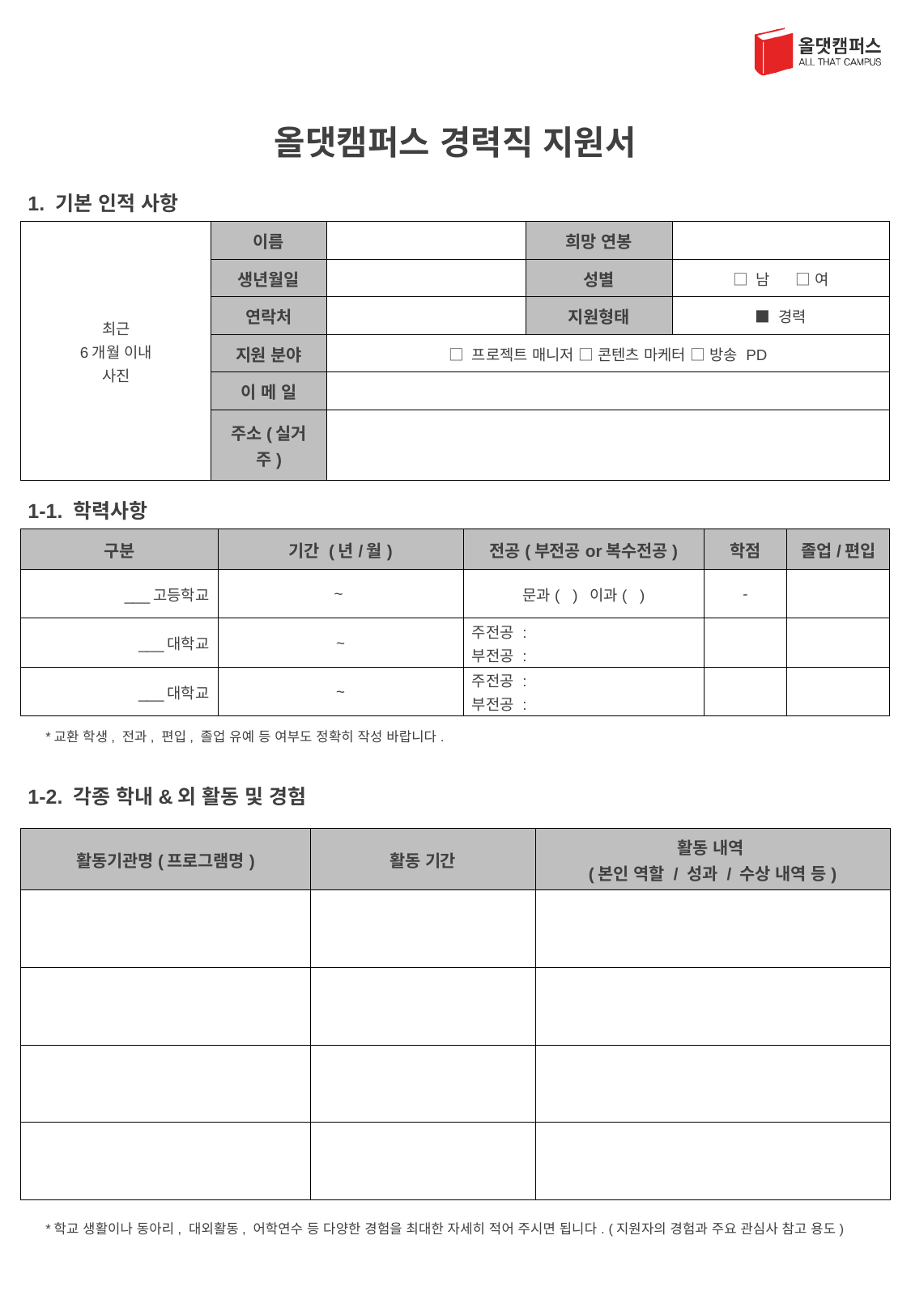

올댓캠퍼스 경력직 지원서
1. 기본 인적 사항
| 최근 6개월 이내 사진 | 이름 |  | 희망 연봉 |  |
| --- | --- | --- | --- | --- |
|  | 생년월일 |  | 성별 | □ 남 □ 여 |
|  | 연락처 |  | 지원형태 | ■ 경력 |
|  | 지원 분야 | □ 프로젝트 매니저 □ 콘텐츠 마케터 □ 방송 PD |  |  |
|  | 이 메 일 |  |  |  |
|  | 주소(실거주) |  |  |  |
1-1. 학력사항
| 구분 | 기간 (년/월) | 전공(부전공or복수전공) | 학점 | 졸업/편입 |
| --- | --- | --- | --- | --- |
| \_\_\_고등학교 | ~ | 문과( ) 이과( ) | - |  |
| \_\_\_대학교 | ~ | 주전공 : 부전공 : |  |  |
| \_\_\_대학교 | ~ | 주전공 : 부전공 : |  |  |
*교환 학생, 전과, 편입, 졸업 유예 등 여부도 정확히 작성 바랍니다.
1-2. 각종 학내&외 활동 및 경험
| 활동기관명(프로그램명) | 활동 기간 | 활동 내역 (본인 역할 / 성과 / 수상 내역 등) |
| --- | --- | --- |
|  |  |  |
|  |  |  |
|  |  |  |
|  |  |  |
*학교 생활이나 동아리, 대외활동, 어학연수 등 다양한 경험을 최대한 자세히 적어 주시면 됩니다. (지원자의 경험과 주요 관심사 참고 용도)